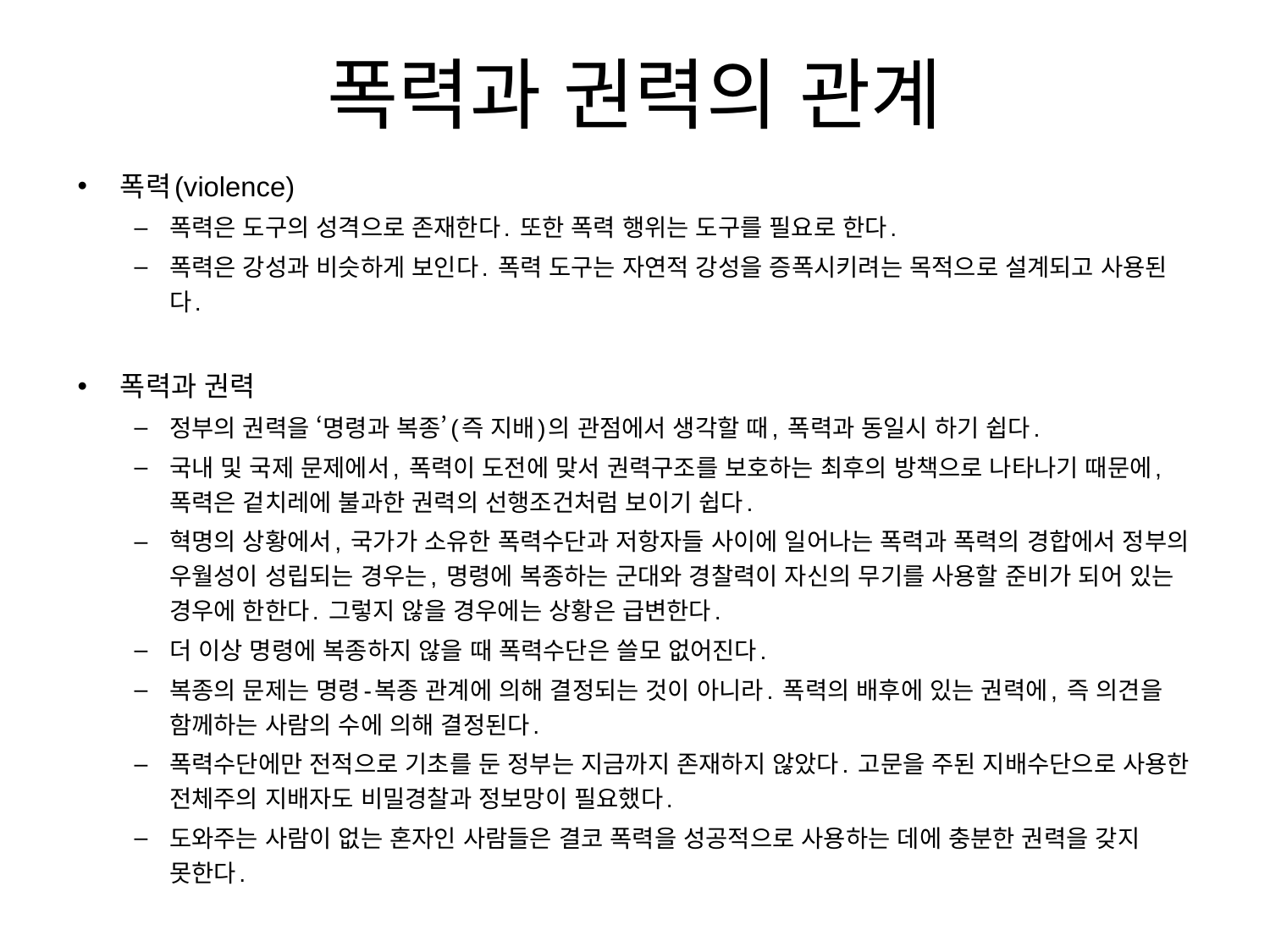

# 폭력과 권력의 관계
폭력(violence)
폭력은 도구의 성격으로 존재한다. 또한 폭력 행위는 도구를 필요로 한다.
폭력은 강성과 비슷하게 보인다. 폭력 도구는 자연적 강성을 증폭시키려는 목적으로 설계되고 사용된다.

폭력과 권력
정부의 권력을 ‘명령과 복종’(즉 지배)의 관점에서 생각할 때, 폭력과 동일시 하기 쉽다.
국내 및 국제 문제에서, 폭력이 도전에 맞서 권력구조를 보호하는 최후의 방책으로 나타나기 때문에, 폭력은 겉치레에 불과한 권력의 선행조건처럼 보이기 쉽다.
혁명의 상황에서, 국가가 소유한 폭력수단과 저항자들 사이에 일어나는 폭력과 폭력의 경합에서 정부의 우월성이 성립되는 경우는, 명령에 복종하는 군대와 경찰력이 자신의 무기를 사용할 준비가 되어 있는 경우에 한한다. 그렇지 않을 경우에는 상황은 급변한다.
더 이상 명령에 복종하지 않을 때 폭력수단은 쓸모 없어진다.
복종의 문제는 명령-복종 관계에 의해 결정되는 것이 아니라. 폭력의 배후에 있는 권력에, 즉 의견을 함께하는 사람의 수에 의해 결정된다.
폭력수단에만 전적으로 기초를 둔 정부는 지금까지 존재하지 않았다. 고문을 주된 지배수단으로 사용한 전체주의 지배자도 비밀경찰과 정보망이 필요했다.
도와주는 사람이 없는 혼자인 사람들은 결코 폭력을 성공적으로 사용하는 데에 충분한 권력을 갖지 못한다.